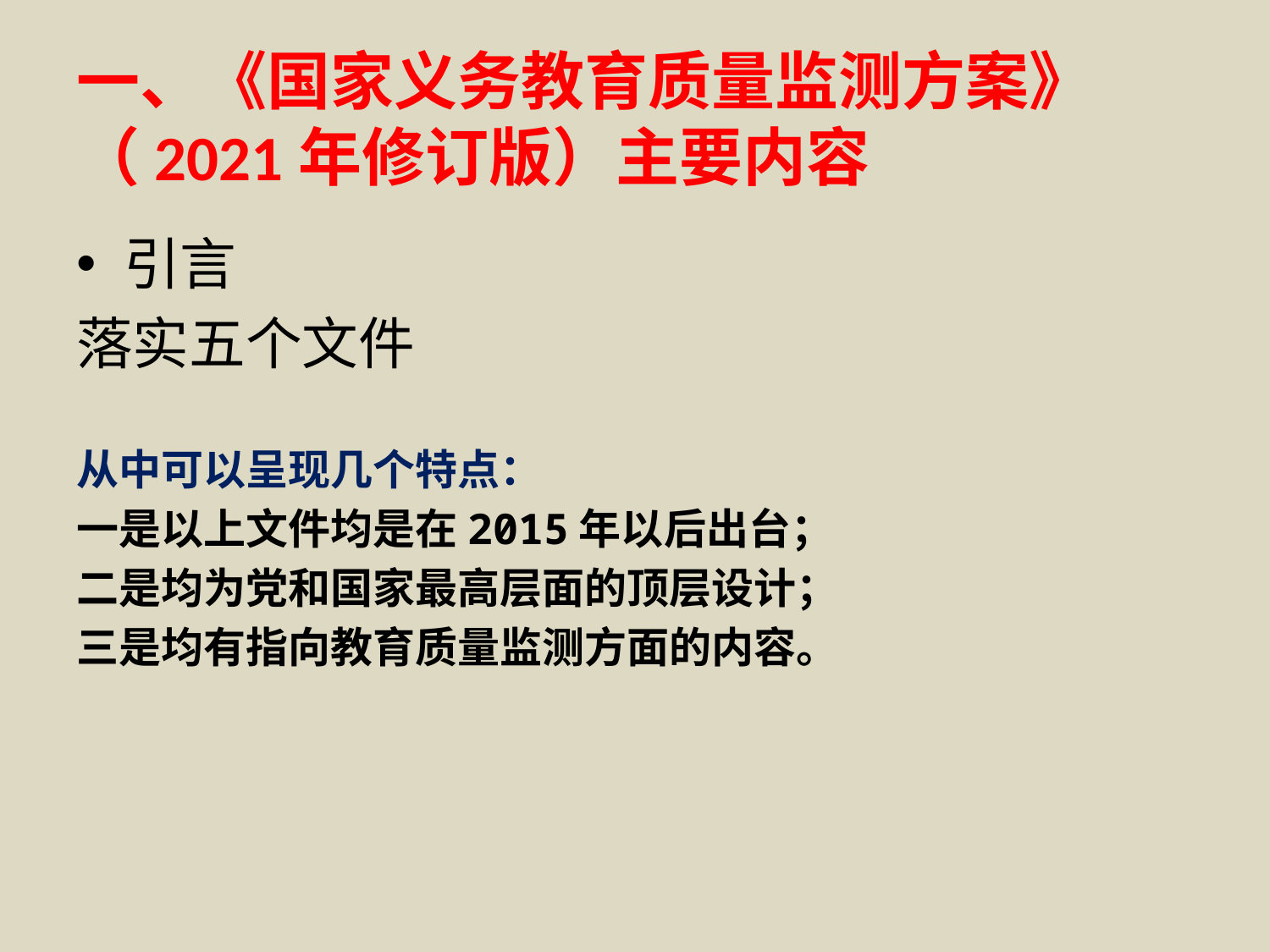

# 一、《国家义务教育质量监测方案》（2021年修订版）主要内容
引言
落实五个文件

从中可以呈现几个特点：
一是以上文件均是在2015年以后出台；
二是均为党和国家最高层面的顶层设计；
三是均有指向教育质量监测方面的内容。